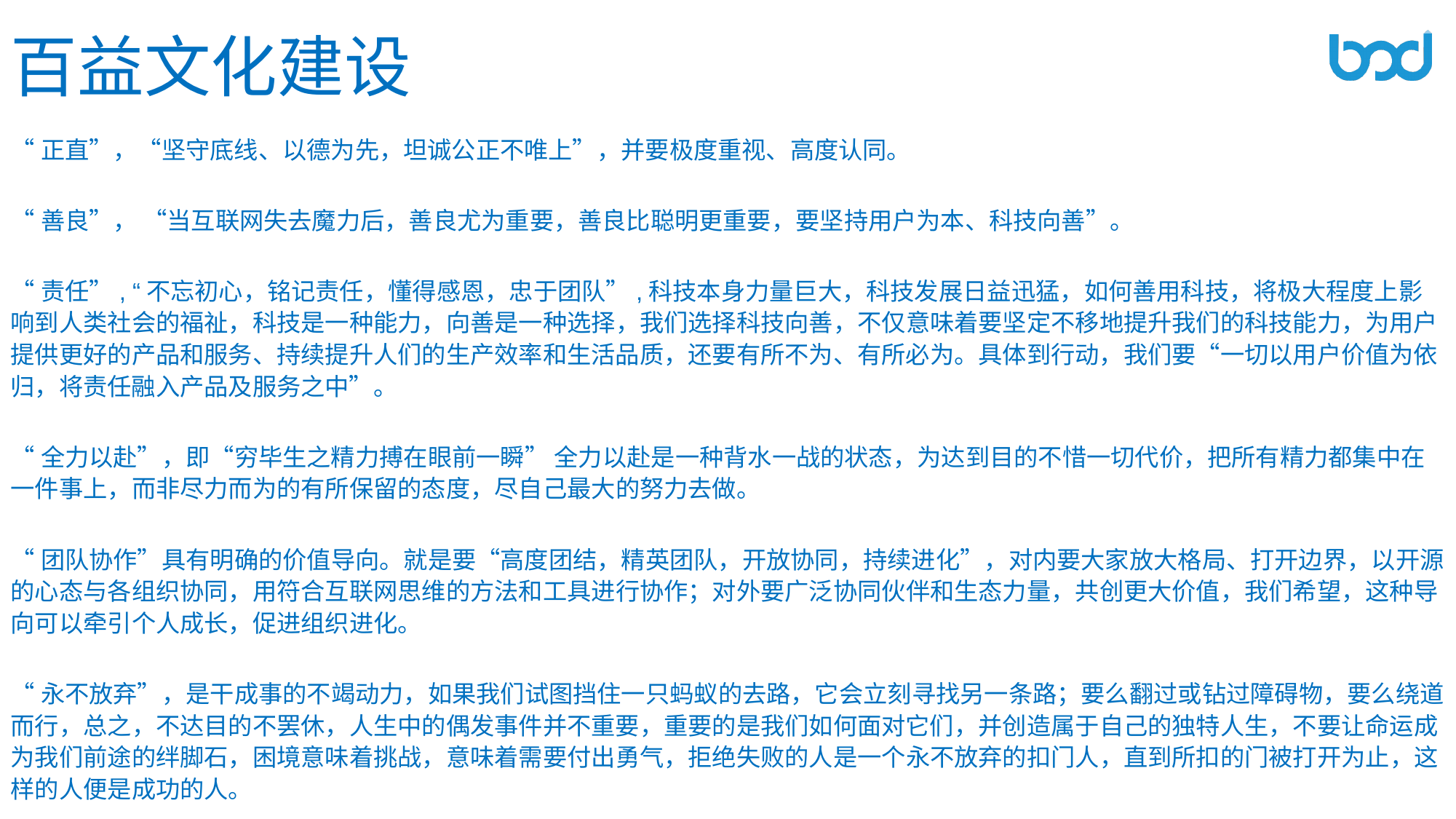

百益文化建设
“正直”，“坚守底线、以德为先，坦诚公正不唯上”，并要极度重视、高度认同。
“善良”， “当互联网失去魔力后，善良尤为重要，善良比聪明更重要，要坚持用户为本、科技向善”。
“责任”, “不忘初心，铭记责任，懂得感恩，忠于团队”,科技本身力量巨大，科技发展日益迅猛，如何善用科技，将极大程度上影响到人类社会的福祉，科技是一种能力，向善是一种选择，我们选择科技向善，不仅意味着要坚定不移地提升我们的科技能力，为用户提供更好的产品和服务、持续提升人们的生产效率和生活品质，还要有所不为、有所必为。具体到行动，我们要“一切以用户价值为依归，将责任融入产品及服务之中”。
“全力以赴”，即“穷毕生之精力搏在眼前一瞬” 全力以赴是一种背水一战的状态，为达到目的不惜一切代价，把所有精力都集中在一件事上，而非尽力而为的有所保留的态度，尽自己最大的努力去做。
“团队协作”具有明确的价值导向。就是要“高度团结，精英团队，开放协同，持续进化”，对内要大家放大格局、打开边界，以开源的心态与各组织协同，用符合互联网思维的方法和工具进行协作；对外要广泛协同伙伴和生态力量，共创更大价值，我们希望，这种导向可以牵引个人成长，促进组织进化。
“永不放弃”，是干成事的不竭动力，如果我们试图挡住一只蚂蚁的去路，它会立刻寻找另一条路；要么翻过或钻过障碍物，要么绕道而行，总之，不达目的不罢休，人生中的偶发事件并不重要，重要的是我们如何面对它们，并创造属于自己的独特人生，不要让命运成为我们前途的绊脚石，困境意味着挑战，意味着需要付出勇气，拒绝失败的人是一个永不放弃的扣门人，直到所扣的门被打开为止，这样的人便是成功的人。